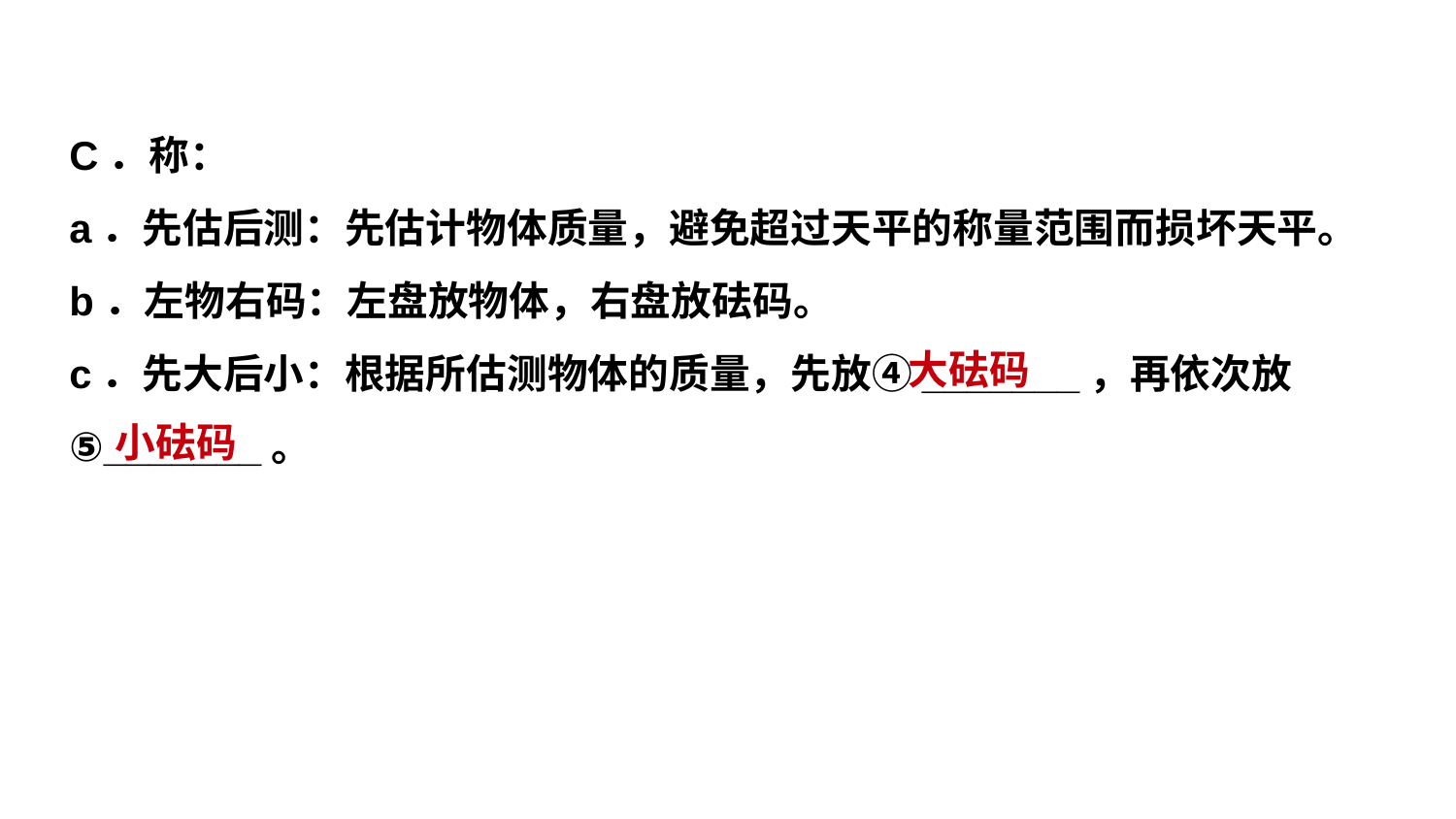

C．称：
a．先估后测：先估计物体质量，避免超过天平的称量范围而损坏天平。
b．左物右码：左盘放物体，右盘放砝码。
c．先大后小：根据所估测物体的质量，先放④_______，再依次放
⑤_______。
大砝码
小砝码